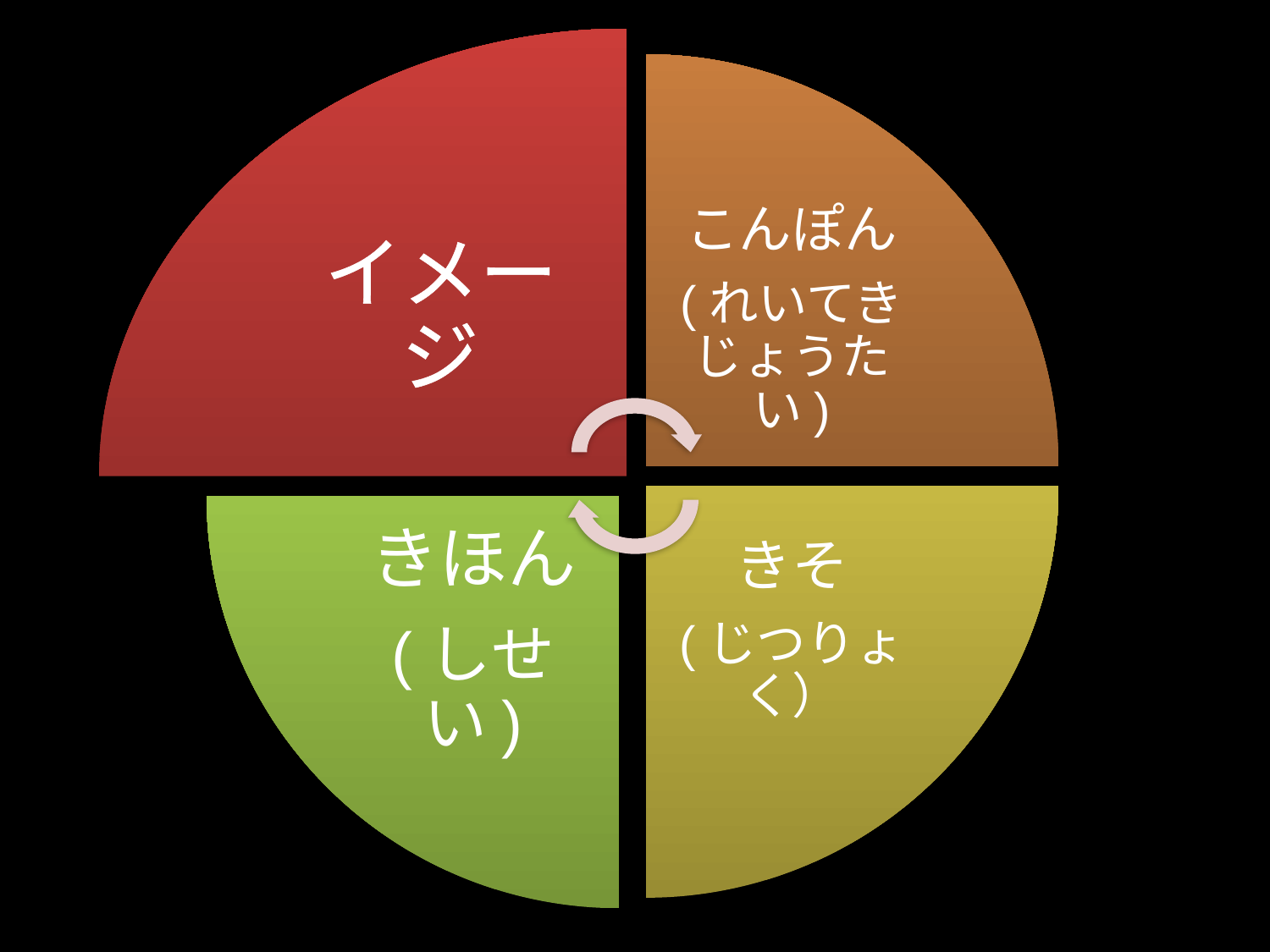

イメージ
こんぽん
(れいてきじょうたい)
きそ
(じつりょく）
きほん
(しせい)